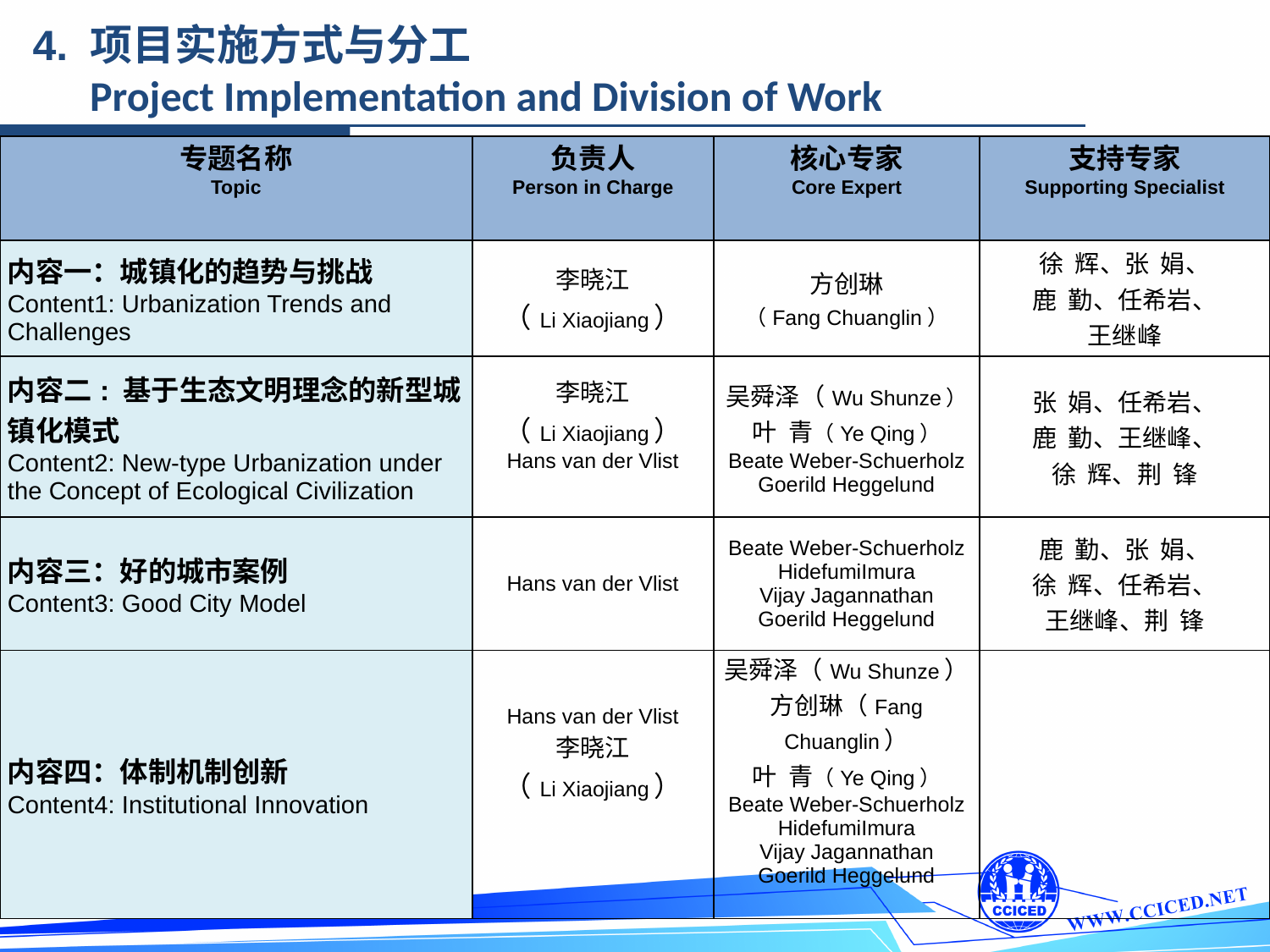

4. 项目实施方式与分工
      Project Implementation and Division of Work
| 专题名称 Topic | 负责人 Person in Charge | 核心专家 Core Expert | 支持专家 Supporting Specialist |
| --- | --- | --- | --- |
| 内容一：城镇化的趋势与挑战 Content1: Urbanization Trends and Challenges | 李晓江 （Li Xiaojiang） | 方创琳 （Fang Chuanglin） | 徐 辉、张 娟、 鹿 勤、任希岩、 王继峰 |
| 内容二: 基于生态文明理念的新型城镇化模式 Content2: New-type Urbanization under the Concept of Ecological Civilization | 李晓江 （Li Xiaojiang） Hans van der Vlist | 吴舜泽（Wu Shunze） 叶 青（Ye Qing） Beate Weber-Schuerholz Goerild Heggelund | 张 娟、任希岩、 鹿 勤、王继峰、 徐 辉、荆 锋 |
| 内容三：好的城市案例 Content3: Good City Model | Hans van der Vlist | Beate Weber-Schuerholz HidefumiImura Vijay Jagannathan Goerild Heggelund | 鹿 勤、张 娟、 徐 辉、任希岩、 王继峰、荆 锋 |
| 内容四：体制机制创新 Content4: Institutional Innovation | Hans van der Vlist 李晓江 （Li Xiaojiang） | 吴舜泽（Wu Shunze） 方创琳（Fang Chuanglin） 叶 青（Ye Qing） Beate Weber-Schuerholz HidefumiImura Vijay Jagannathan Goerild Heggelund |  |